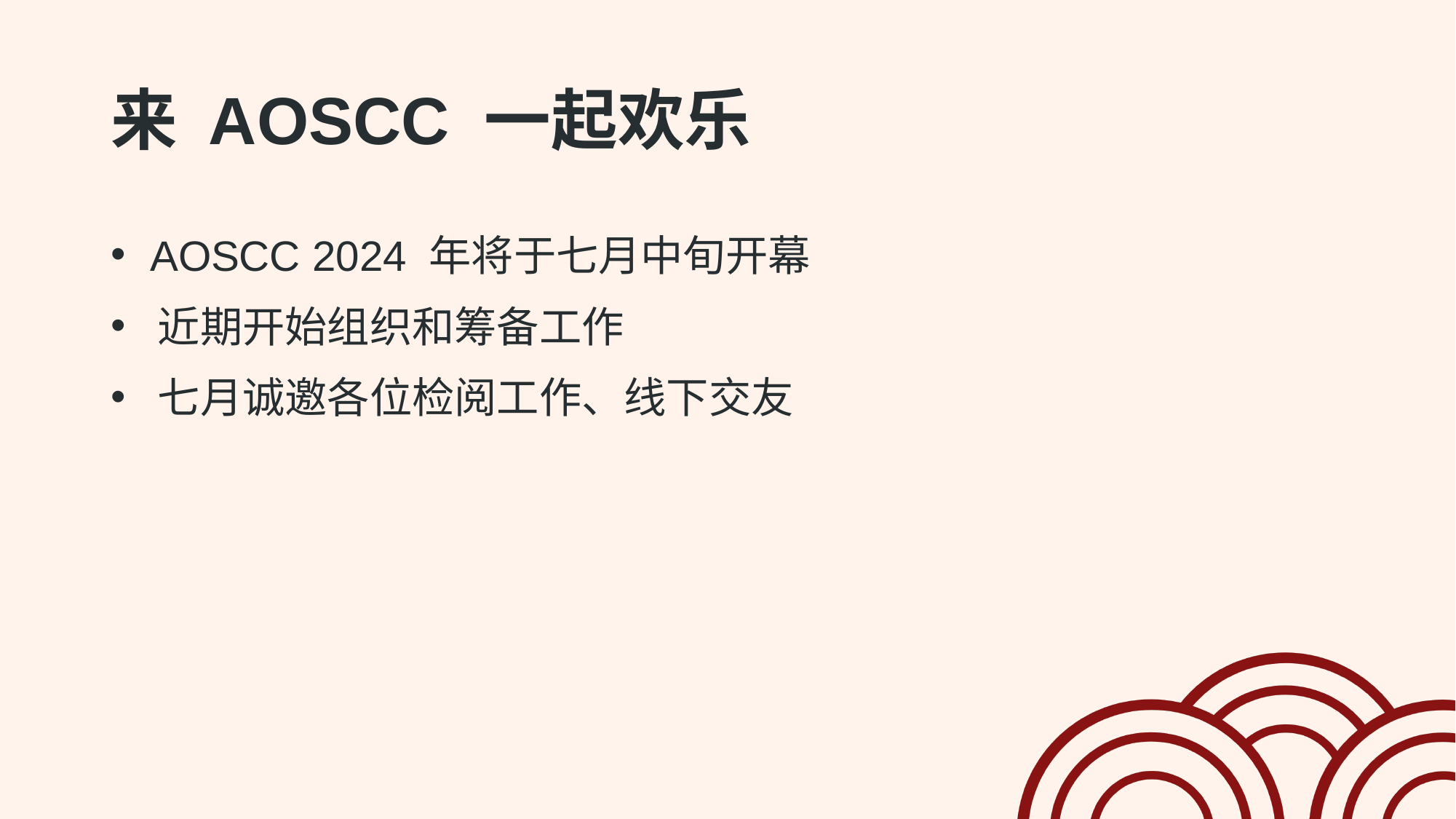

# 来 AOSCC 一起欢乐
 AOSCC 2024 年将于七月中旬开幕
 近期开始组织和筹备工作
 七月诚邀各位检阅工作、线下交友